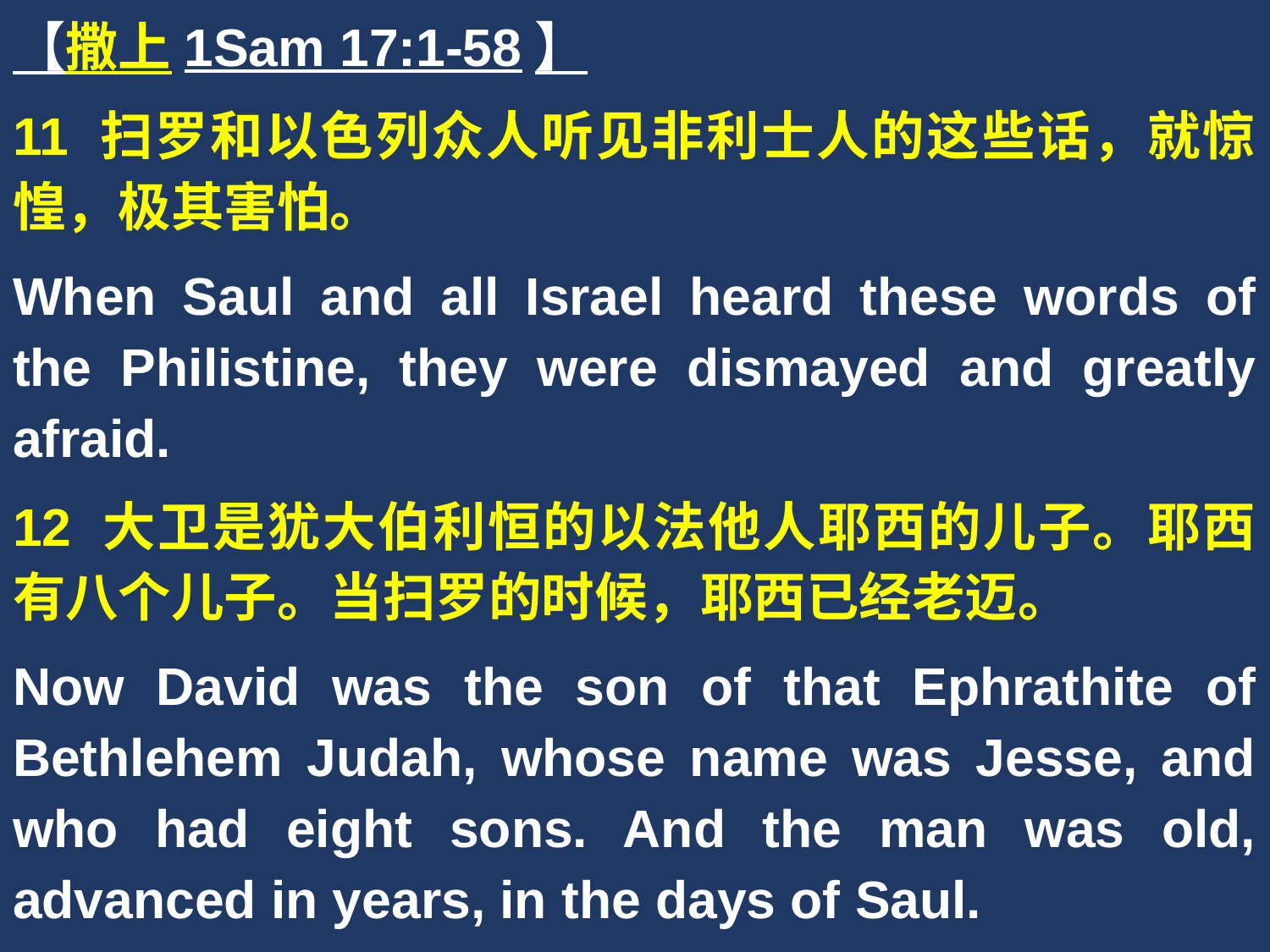

【撒上1Sam 17:1-58】
11 扫罗和以色列众人听见非利士人的这些话，就惊惶，极其害怕。
When Saul and all Israel heard these words of the Philistine, they were dismayed and greatly afraid.
12 大卫是犹大伯利恒的以法他人耶西的儿子。耶西有八个儿子。当扫罗的时候，耶西已经老迈。
Now David was the son of that Ephrathite of Bethlehem Judah, whose name was Jesse, and who had eight sons. And the man was old, advanced in years, in the days of Saul.